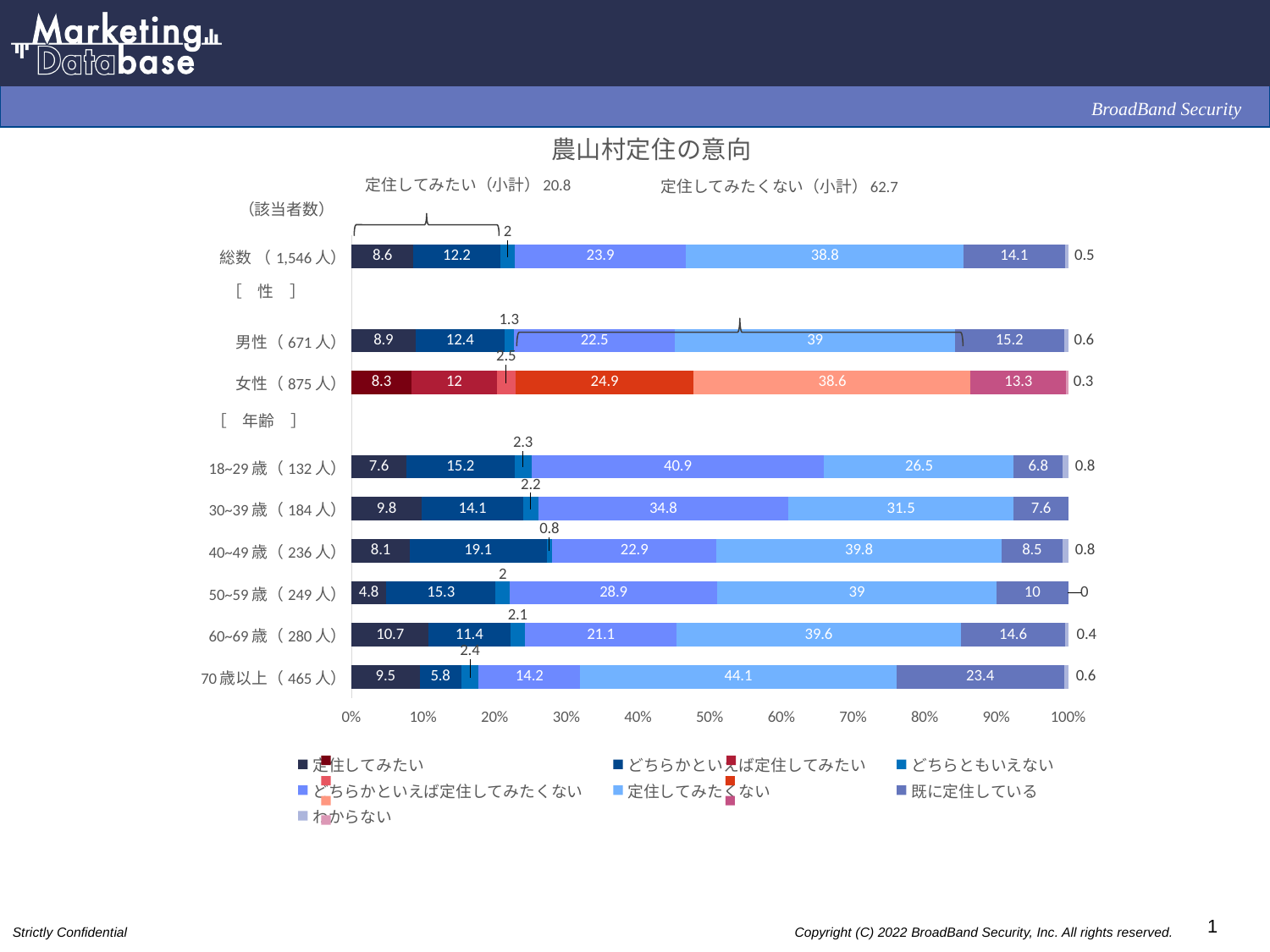

### Chart: 農山村定住の意向

| Category | 定住してみたい | どちらかといえば定住してみたい | どちらともいえない | どちらかといえば定住してみたくない | 定住してみたくない | 既に定住している | わからない |
|---|---|---|---|---|---|---|---|
| 総数 （1,546人） | 8.6 | 12.2 | 2.0 | 23.9 | 38.8 | 14.1 | 0.5 |
|  | None | None | None | None | None | None | None |
| 男性（671人） | 8.9 | 12.4 | 1.3 | 22.5 | 39.0 | 15.2 | 0.6 |
| 女性（875人） | 8.3 | 12.0 | 2.5 | 24.9 | 38.6 | 13.3 | 0.3 |
|  | None | None | None | None | None | None | None |
| 18~29歳（132人） | 7.6 | 15.2 | 2.3 | 40.9 | 26.5 | 6.8 | 0.8 |
| 30~39歳（184人） | 9.8 | 14.1 | 2.2 | 34.8 | 31.5 | 7.6 | 0.0 |
| 40~49歳（236人） | 8.1 | 19.1 | 0.8 | 22.9 | 39.8 | 8.5 | 0.8 |
| 50~59歳（249人） | 4.8 | 15.3 | 2.0 | 28.9 | 39.0 | 10.0 | 0.0 |
| 60~69歳（280人） | 10.7 | 11.4 | 2.1 | 21.1 | 39.6 | 14.6 | 0.4 |
| 70歳以上（465人） | 9.5 | 5.8 | 2.4 | 14.2 | 44.1 | 23.4 | 0.6 |